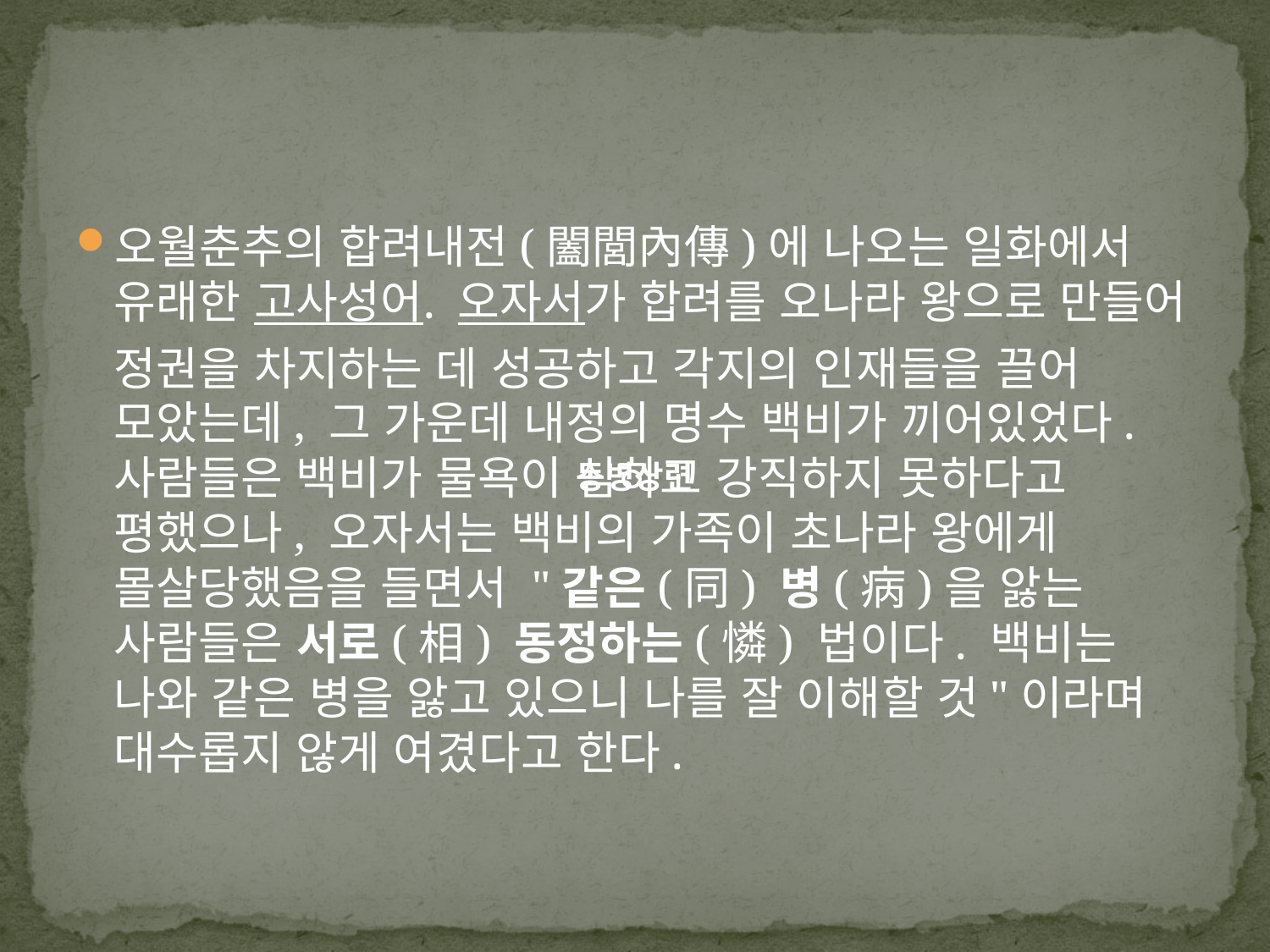

#
오월춘추의 합려내전(闔閭內傳)에 나오는 일화에서 유래한 고사성어. 오자서가 합려를 오나라 왕으로 만들어 정권을 차지하는 데 성공하고 각지의 인재들을 끌어 모았는데, 그 가운데 내정의 명수 백비가 끼어있었다. 사람들은 백비가 물욕이 심하고 강직하지 못하다고 평했으나, 오자서는 백비의 가족이 초나라 왕에게 몰살당했음을 들면서 "같은(同) 병(病)을 앓는 사람들은 서로(相) 동정하는(憐) 법이다. 백비는 나와 같은 병을 앓고 있으니 나를 잘 이해할 것"이라며 대수롭지 않게 여겼다고 한다.
동병상련